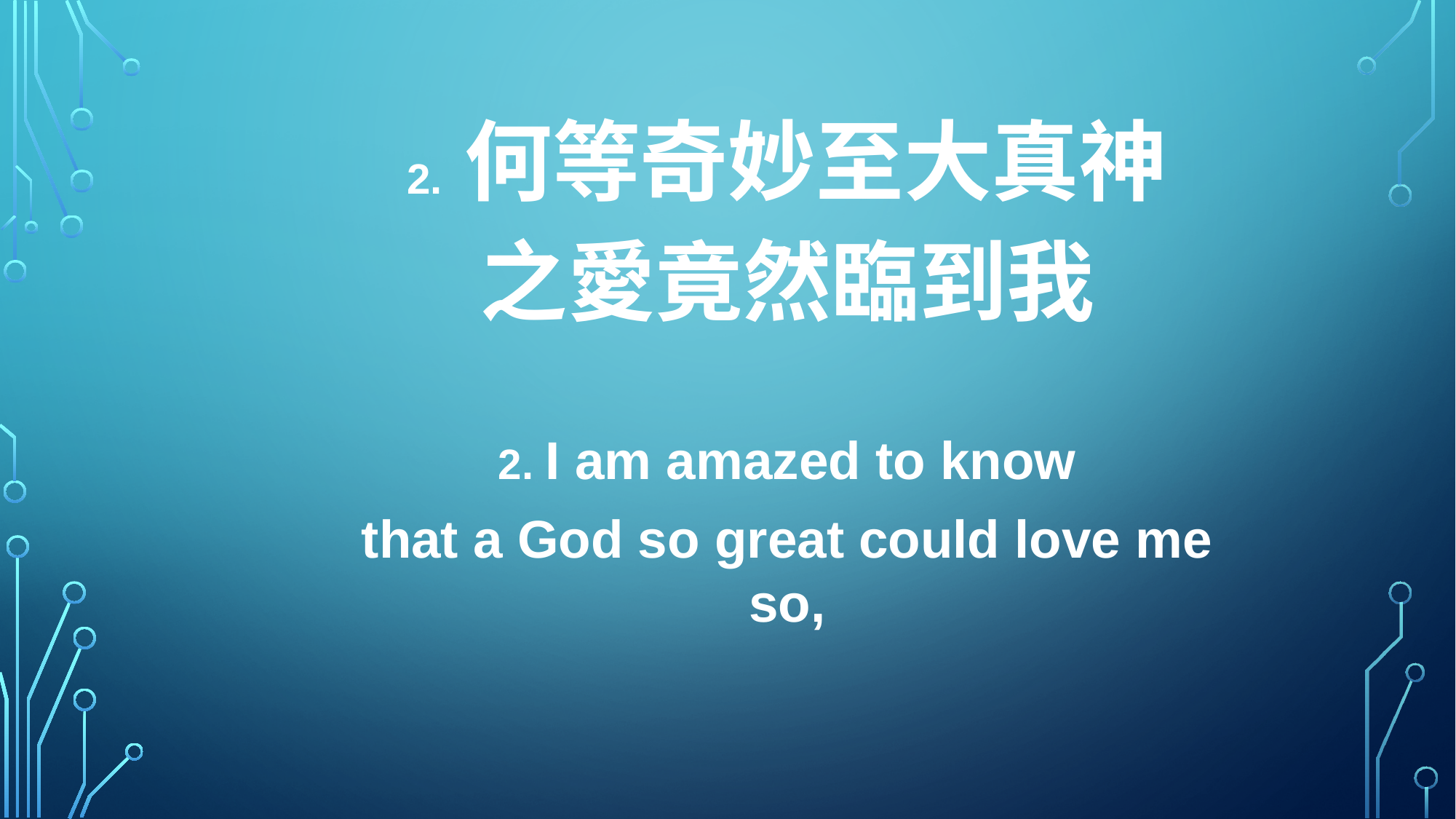

2. 何等奇妙至大真神
之愛竟然臨到我

2. I am amazed to know
that a God so great could love me so,